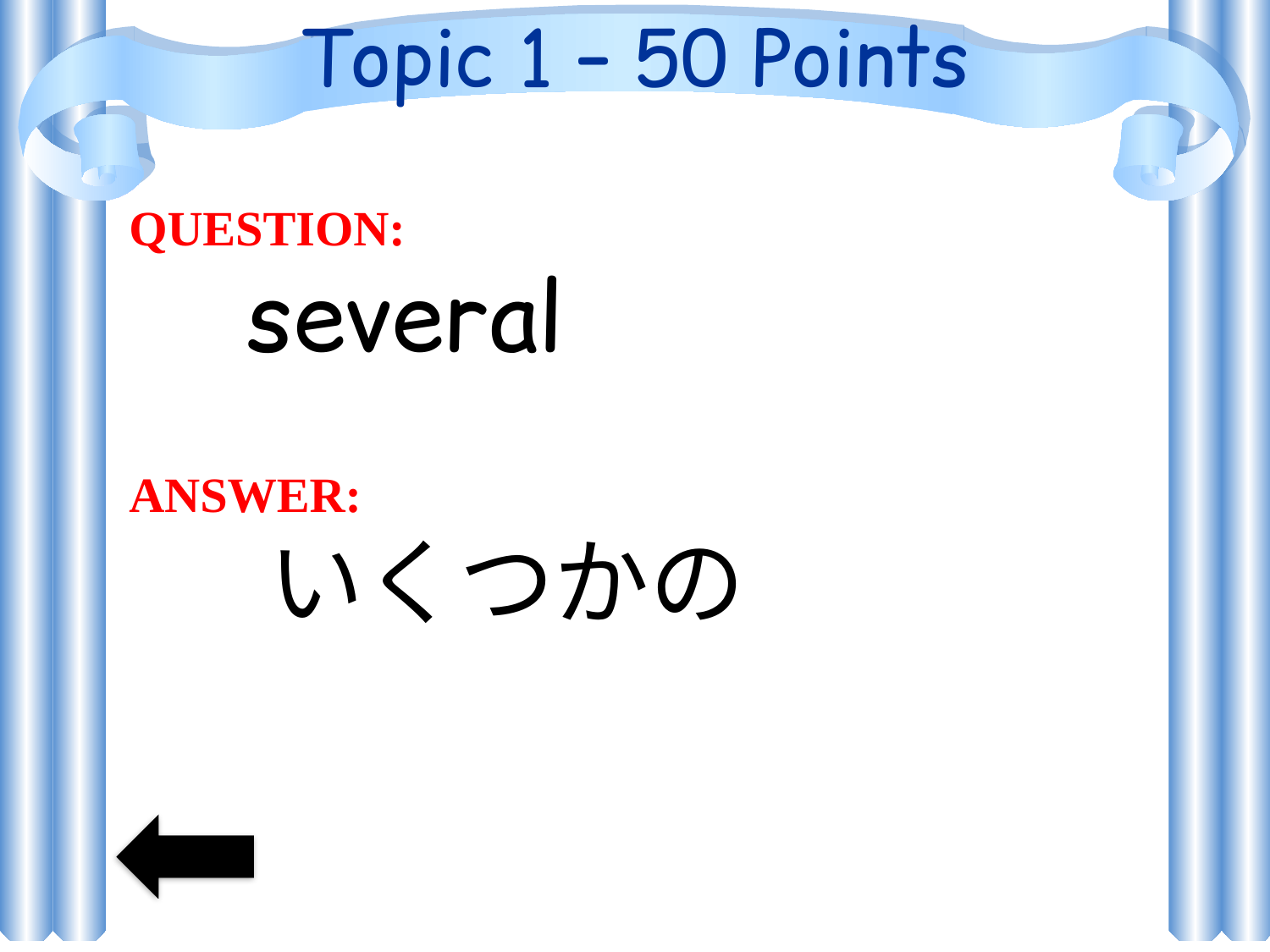

# Topic 1 – 50 Points
QUESTION:
　several

ANSWER:
 　いくつかの